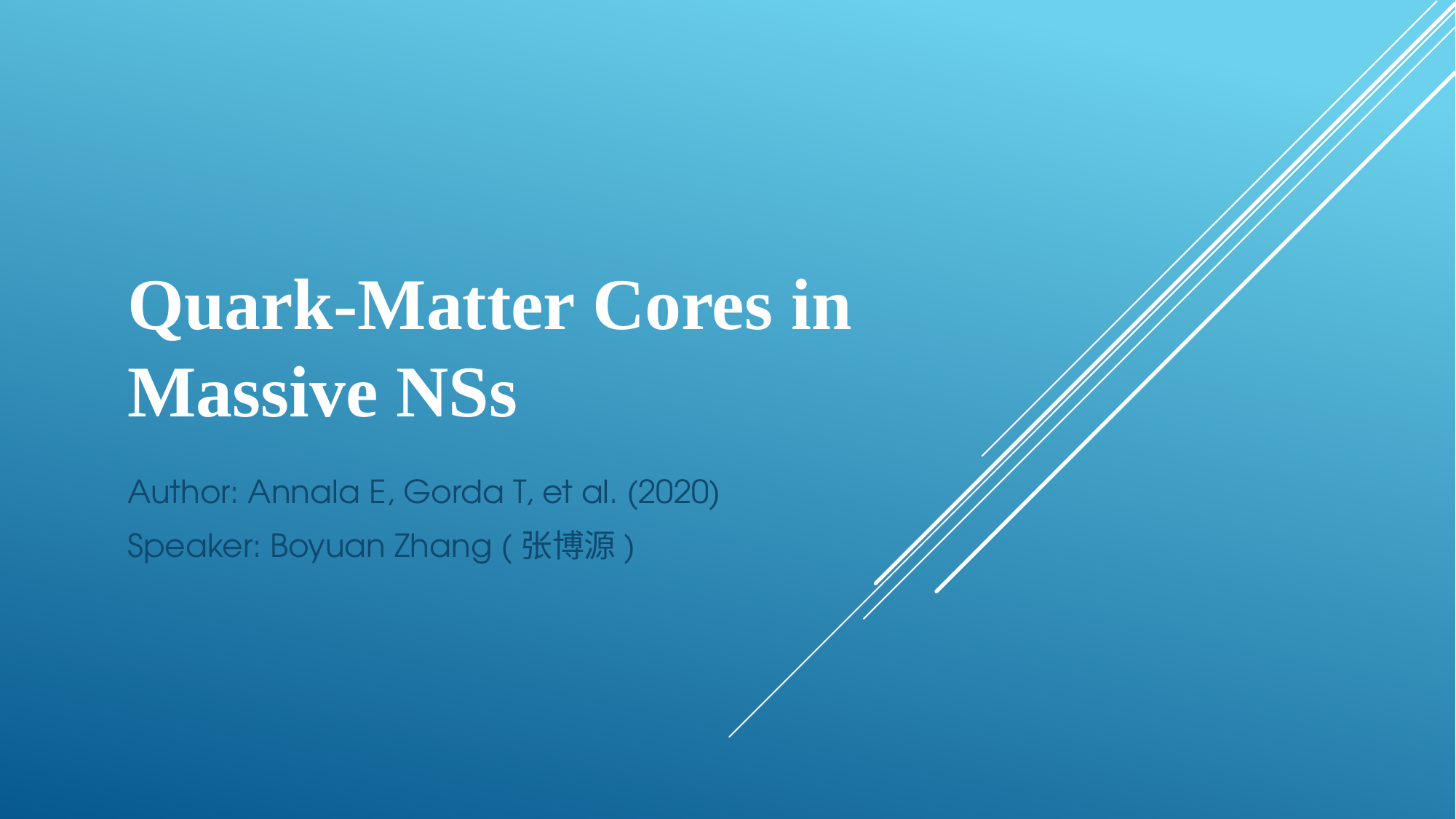

# Quark-Matter Cores in Massive NSs
Author: Annala E, Gorda T, et al. (2020)
Speaker: Boyuan Zhang (张博源)